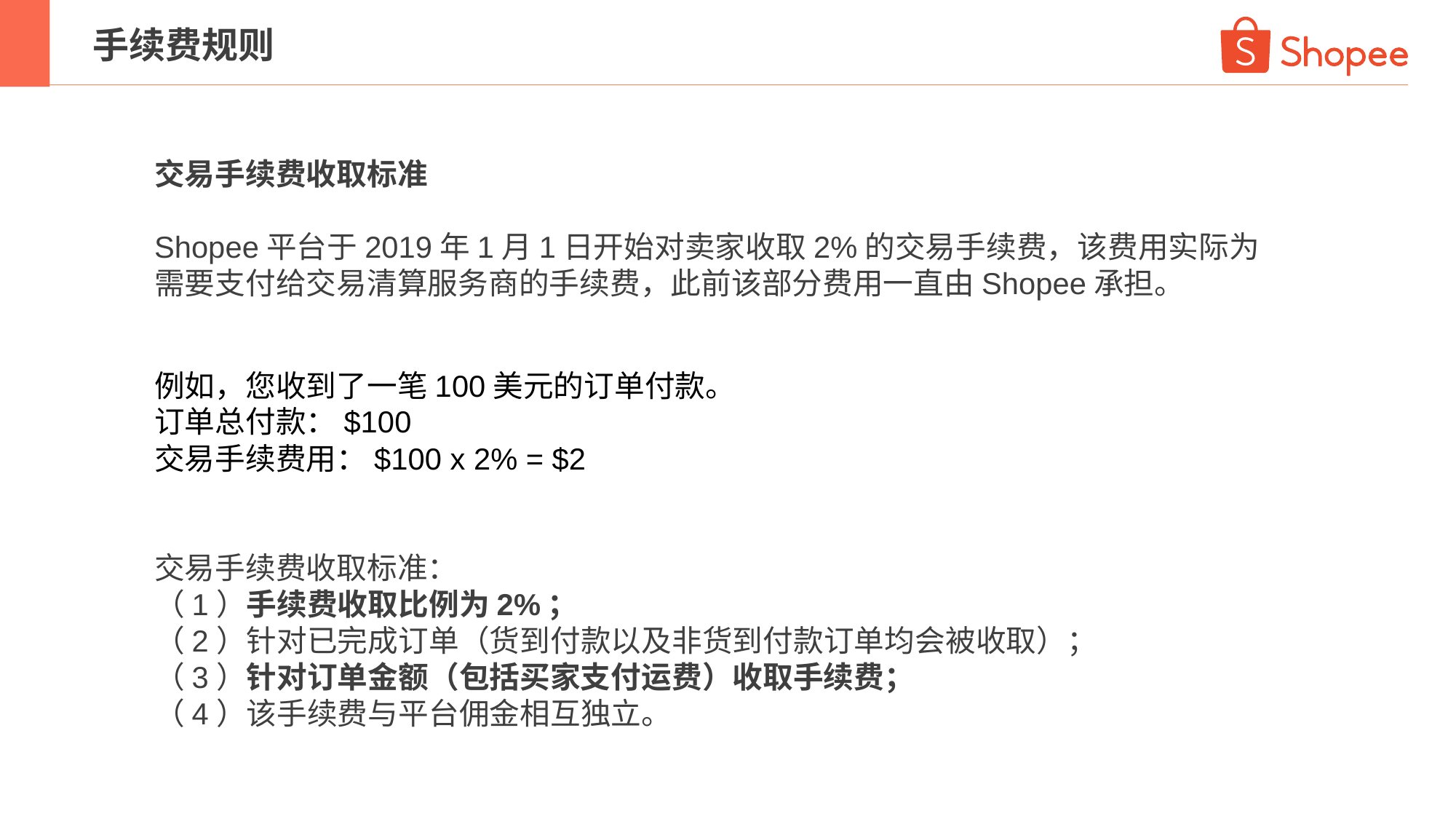

手续费规则
交易手续费收取标准

Shopee平台于2019年1月1日开始对卖家收取2%的交易手续费，该费用实际为需要支付给交易清算服务商的手续费，此前该部分费用一直由Shopee承担。

例如，您收到了一笔100美元的订单付款。
订单总付款：$100
交易手续费用：$100 x 2% = $2

交易手续费收取标准：
（1）手续费收取比例为2%；
（2）针对已完成订单（货到付款以及非货到付款订单均会被收取）；
（3）针对订单金额（包括买家支付运费）收取手续费；
（4）该手续费与平台佣金相互独立。